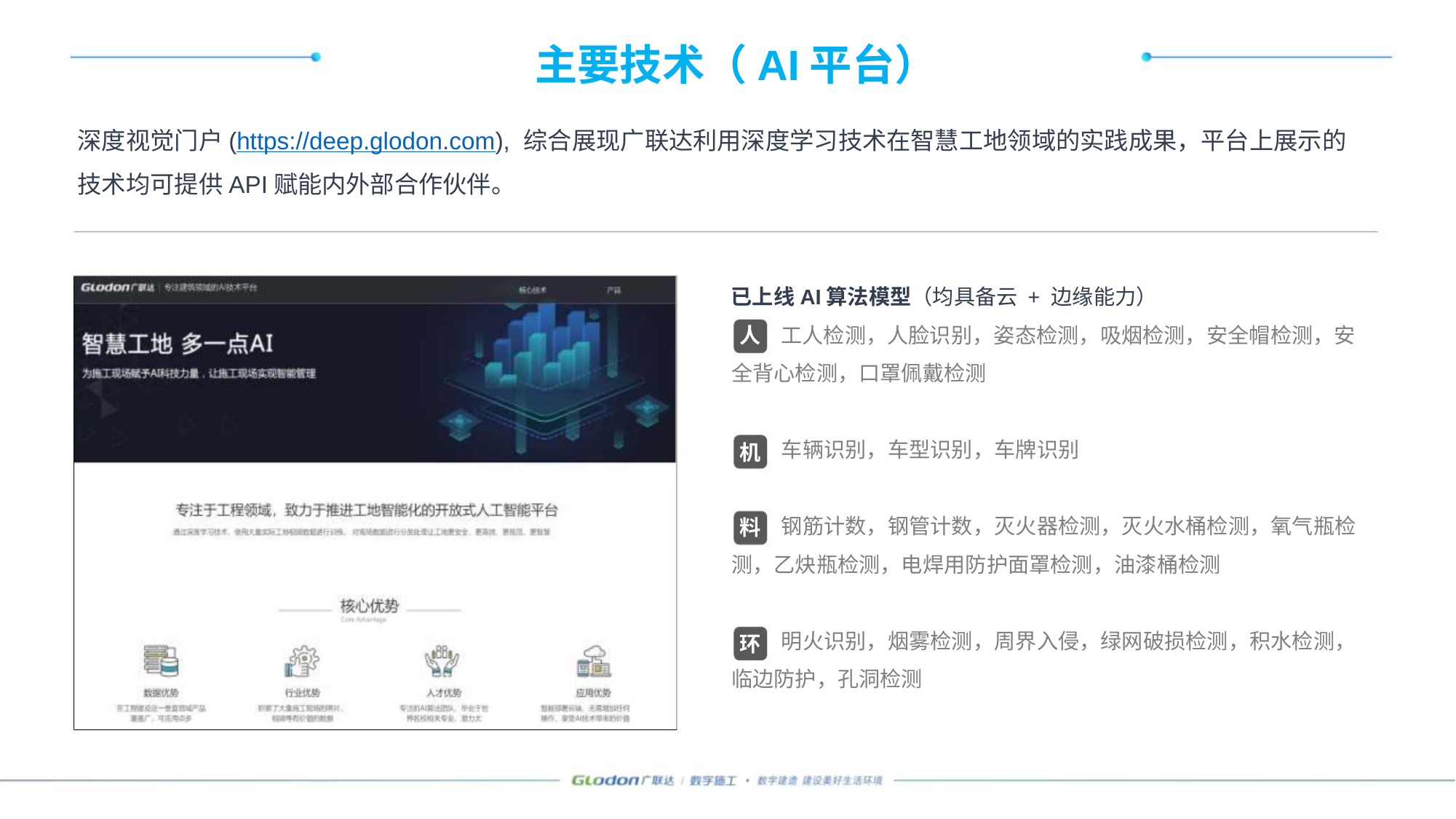

主要技术（AI平台）
深度视觉门户(https://deep.glodon.com), 综合展现广联达利用深度学习技术在智慧工地领域的实践成果，平台上展示的
技术均可提供API赋能内外部合作伙伴。
已上线AI算法模型（均具备云 + 边缘能力）
人 工人检测，人脸识别，姿态检测，吸烟检测，安全帽检测，安
全背心检测，口罩佩戴检测
车辆识别，车型识别，车牌识别
机
料
钢筋计数，钢管计数，灭火器检测，灭火水桶检测，氧气瓶检
测，乙炔瓶检测，电焊用防护面罩检测，油漆桶检测
明火识别，烟雾检测，周界入侵，绿网破损检测，积水检测，
环
临边防护，孔洞检测